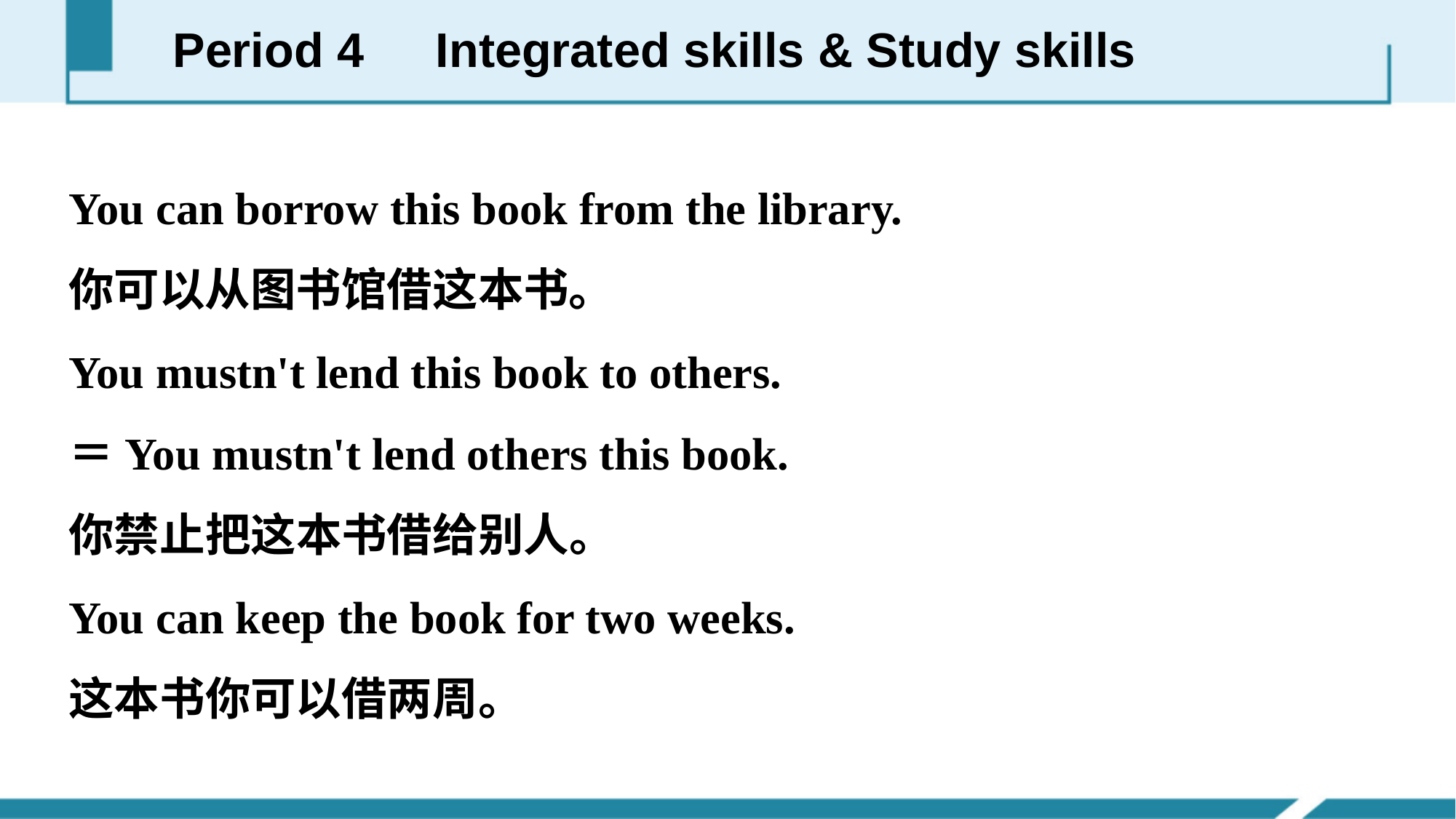

Period 4　Integrated skills & Study skills
You can borrow this book from the library.
你可以从图书馆借这本书。
You mustn't lend this book to others.
＝You mustn't lend others this book.
你禁止把这本书借给别人。
You can keep the book for two weeks.
这本书你可以借两周。